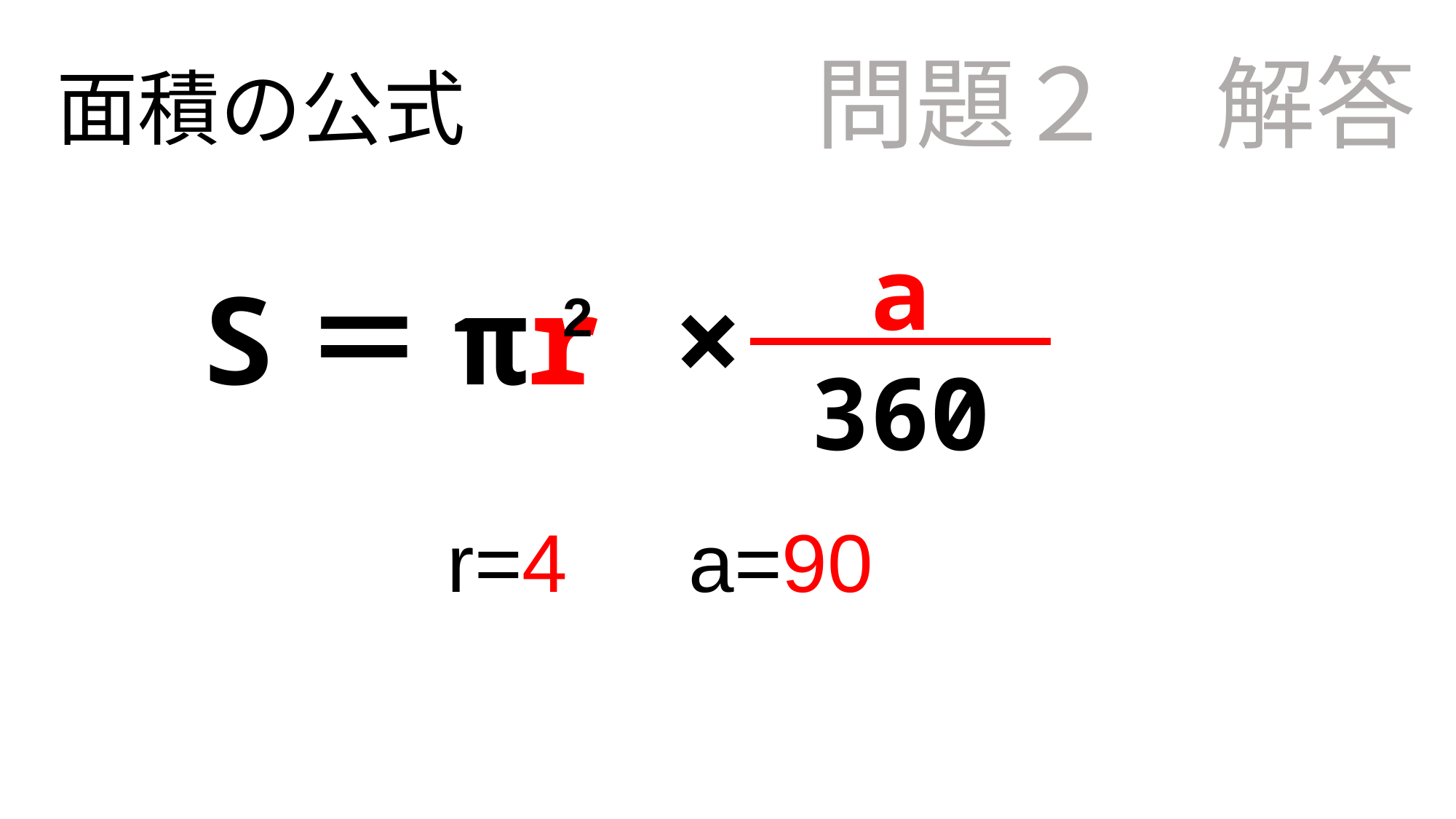

問題２　解答

面積の公式
  a
 360
S＝πr ×
2

r=4　a=90